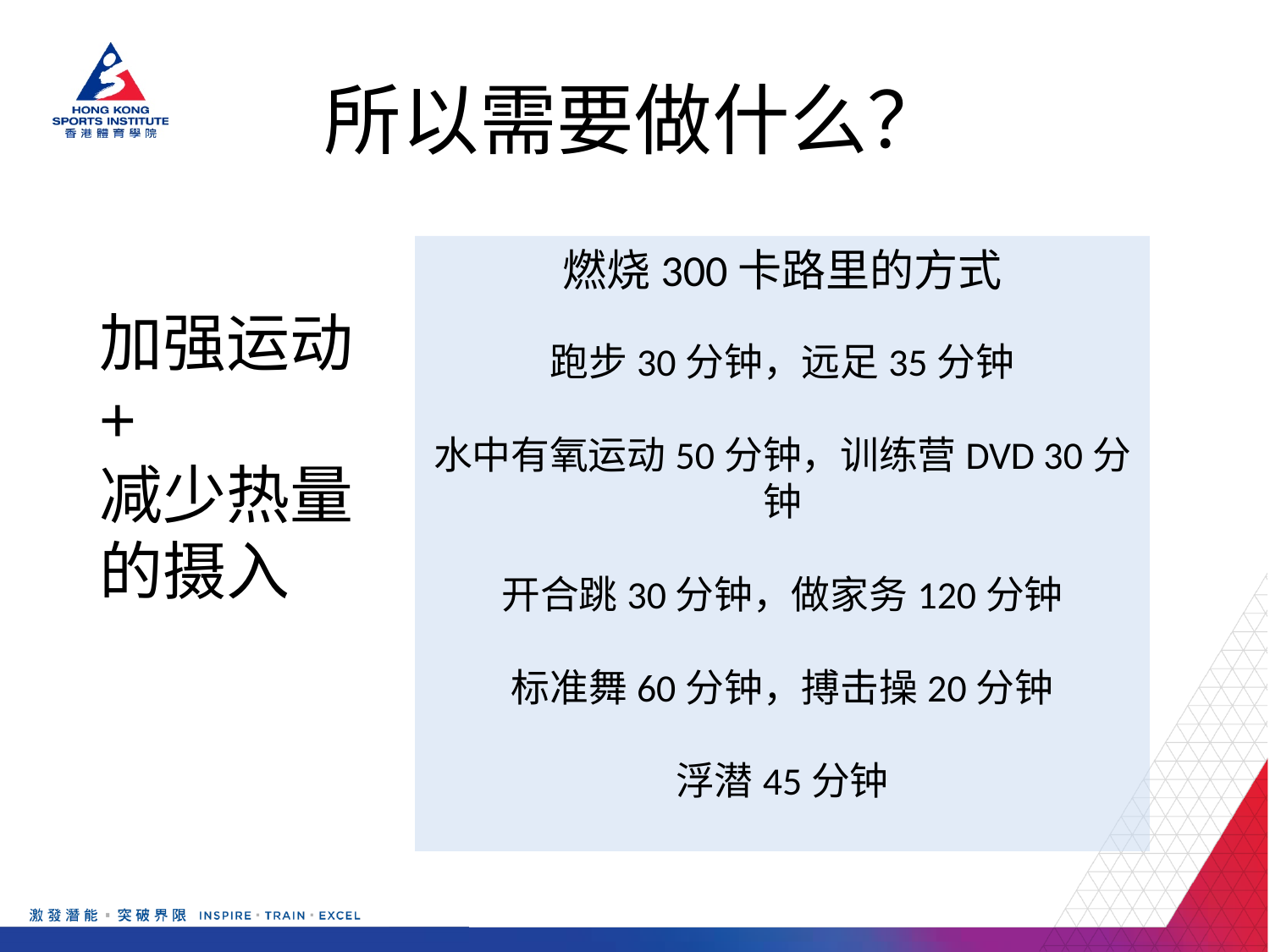

# 所以需要做什么？
燃烧300卡路里的方式

跑步30分钟，远足35分钟

水中有氧运动50分钟，训练营DVD 30分钟

开合跳30分钟，做家务120分钟

标准舞60分钟，搏击操20分钟

浮潜45分钟

加强运动
+
减少热量的摄入